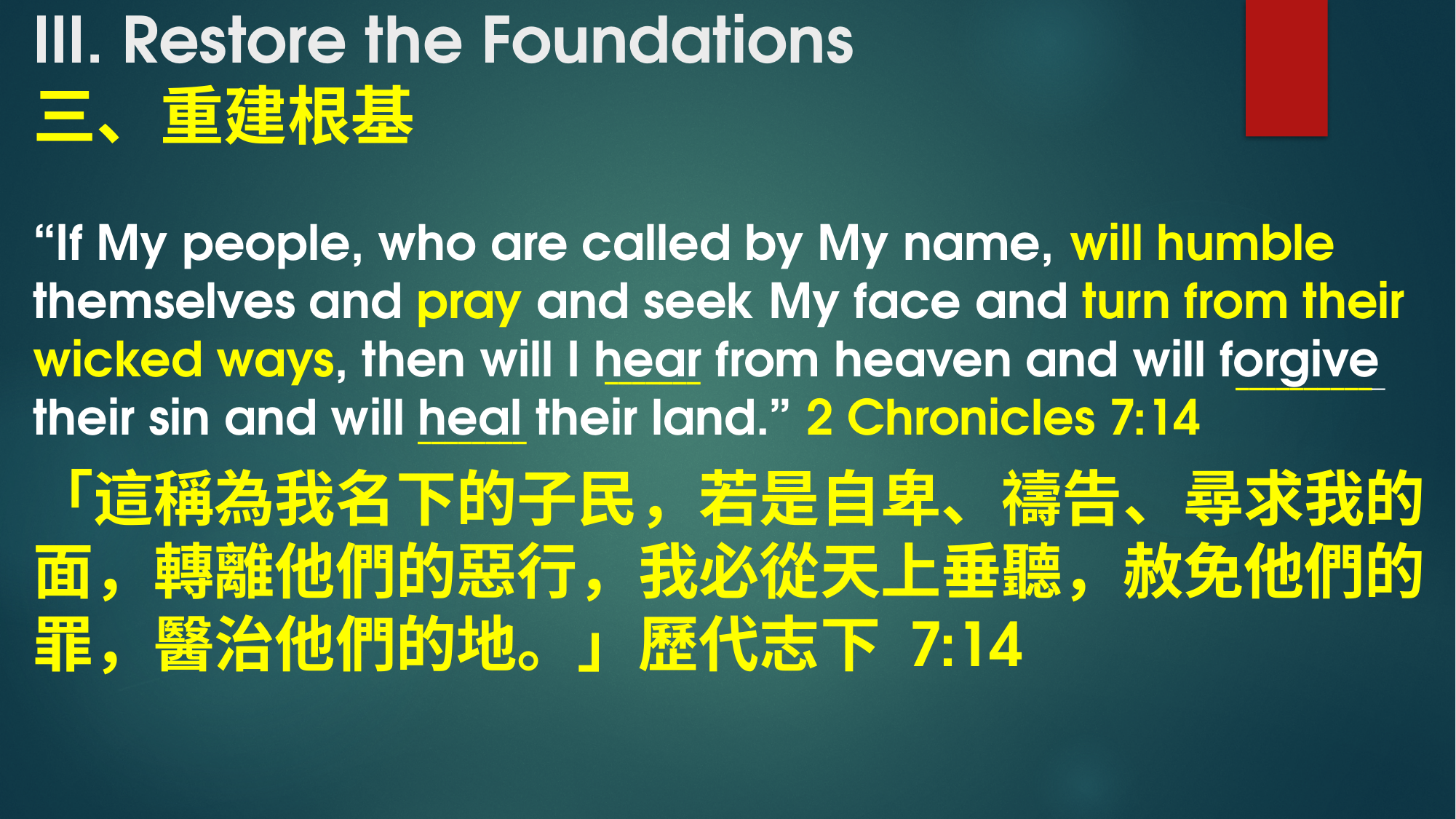

# III. Restore the Foundations 三、重建根基
“If My people, who are called by My name, will humble themselves and pray and seek My face and turn from their wicked ways, then will I hear from heaven and will forgive their sin and will heal their land.” 2 Chronicles 7:14
「這稱為我名下的子民，若是自卑、禱告、尋求我的面，轉離他們的惡行，我必從天上垂聽，赦免他們的罪，醫治他們的地。」歷代志下 7:14

_______
___________
________